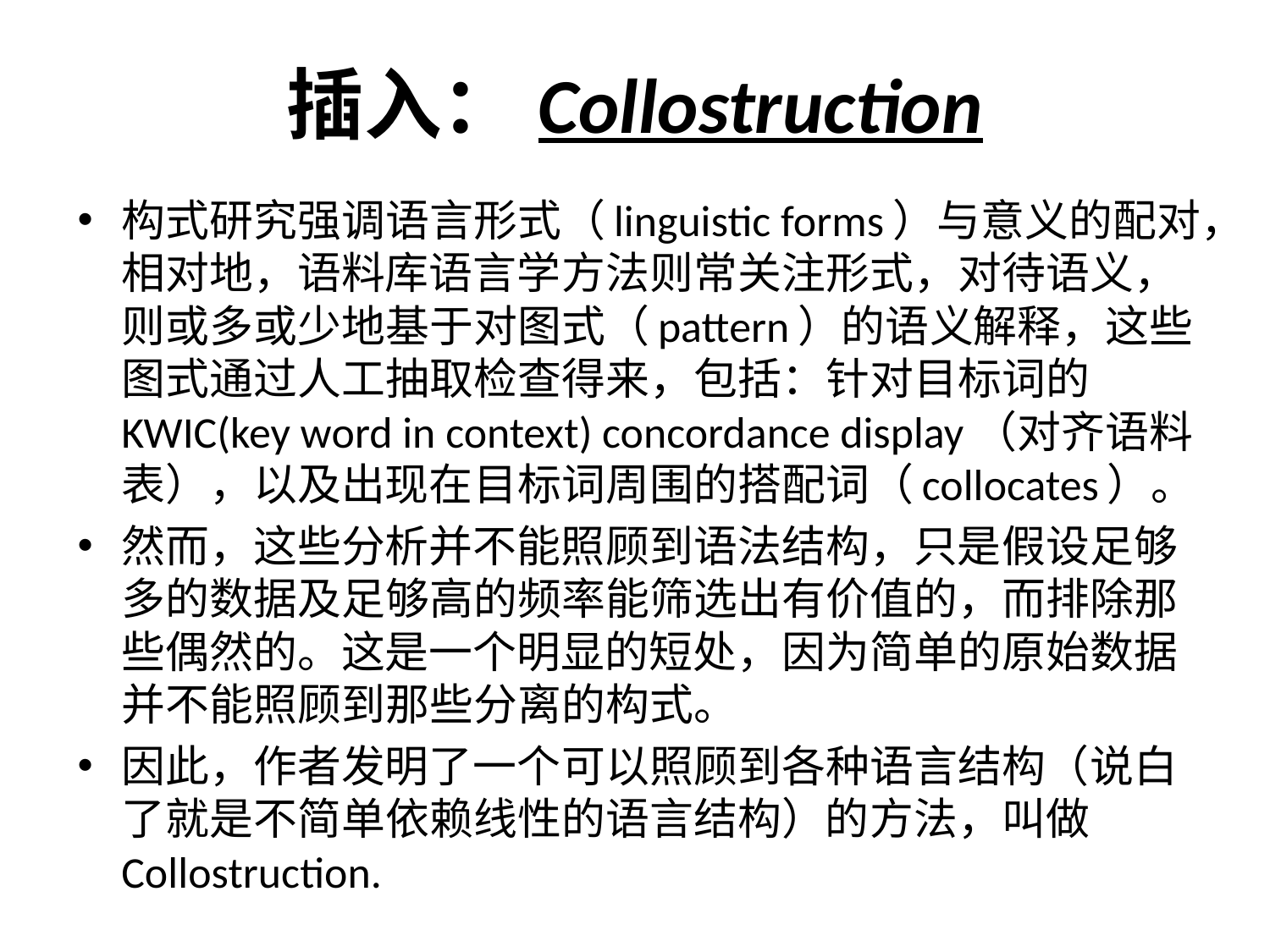

# 插入：Collostruction
构式研究强调语言形式（linguistic forms）与意义的配对，相对地，语料库语言学方法则常关注形式，对待语义，则或多或少地基于对图式（pattern）的语义解释，这些图式通过人工抽取检查得来，包括：针对目标词的KWIC(key word in context) concordance display（对齐语料表），以及出现在目标词周围的搭配词（collocates）。
然而，这些分析并不能照顾到语法结构，只是假设足够多的数据及足够高的频率能筛选出有价值的，而排除那些偶然的。这是一个明显的短处，因为简单的原始数据并不能照顾到那些分离的构式。
因此，作者发明了一个可以照顾到各种语言结构（说白了就是不简单依赖线性的语言结构）的方法，叫做Collostruction.